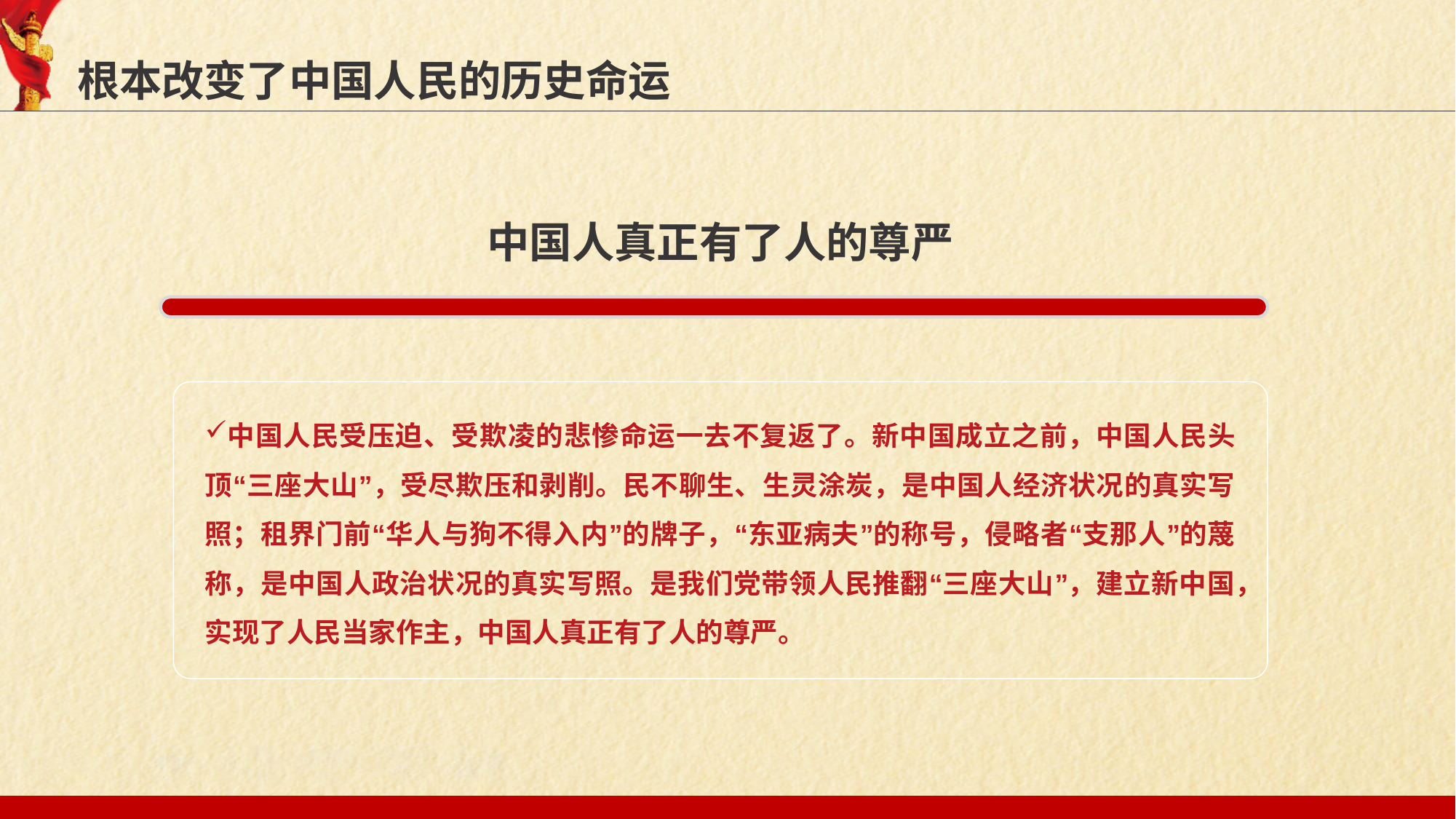

根本改变了中国人民的历史命运
中国人真正有了人的尊严

中国人民受压迫、受欺凌的悲惨命运一去不复返了。新中国成立之前，中国人民头顶“三座大山”，受尽欺压和剥削。民不聊生、生灵涂炭，是中国人经济状况的真实写照；租界门前“华人与狗不得入内”的牌子，“东亚病夫”的称号，侵略者“支那人”的蔑称，是中国人政治状况的真实写照。是我们党带领人民推翻“三座大山”，建立新中国，实现了人民当家作主，中国人真正有了人的尊严。